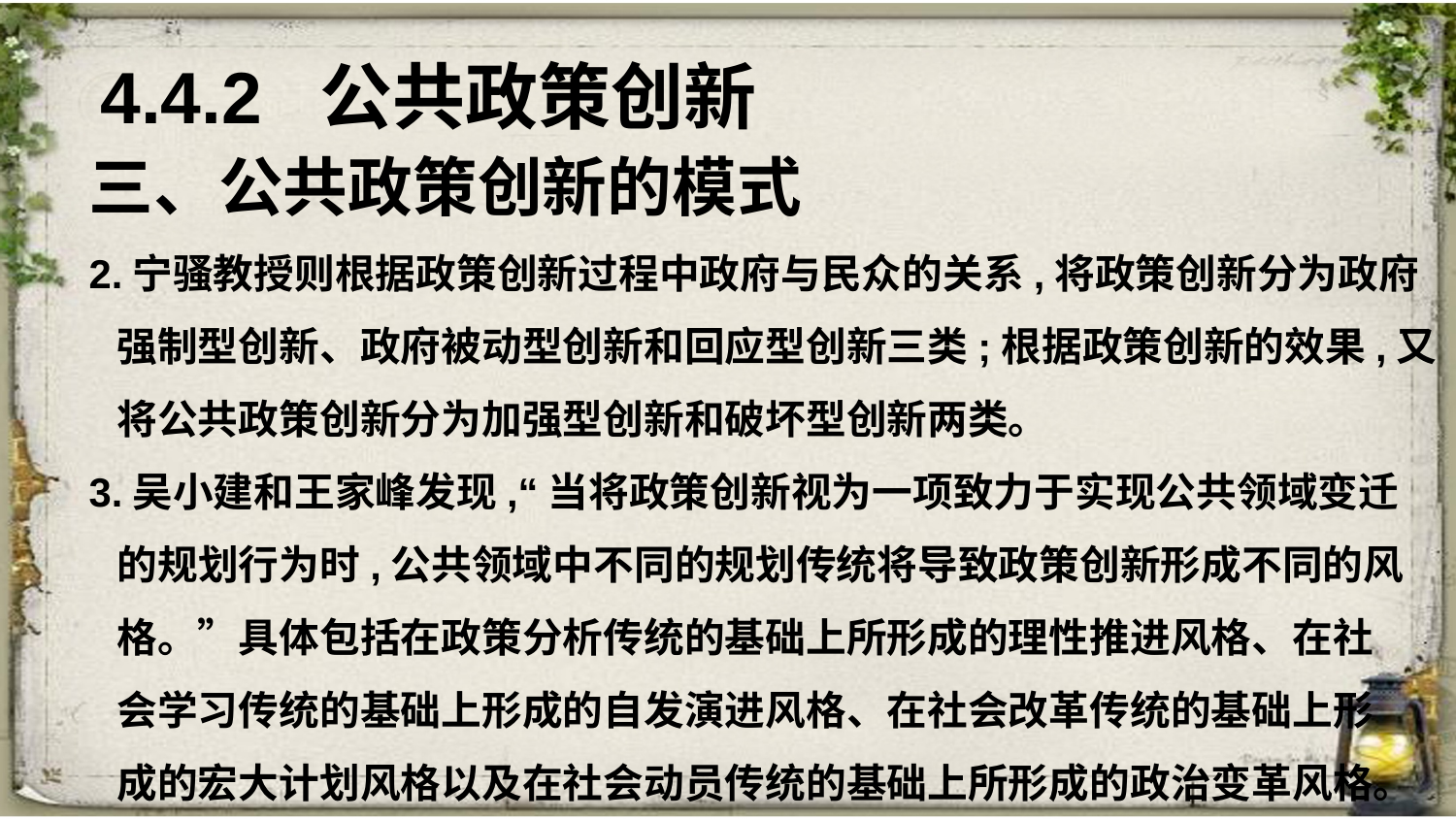

4.4.2  公共政策创新
三、公共政策创新的模式
2.宁骚教授则根据政策创新过程中政府与民众的关系,将政策创新分为政府
  强制型创新、政府被动型创新和回应型创新三类;根据政策创新的效果,又
  将公共政策创新分为加强型创新和破坏型创新两类。
3.吴小建和王家峰发现,“当将政策创新视为一项致力于实现公共领域变迁
  的规划行为时,公共领域中不同的规划传统将导致政策创新形成不同的风
  格。”具体包括在政策分析传统的基础上所形成的理性推进风格、在社
  会学习传统的基础上形成的自发演进风格、在社会改革传统的基础上形
  成的宏大计划风格以及在社会动员传统的基础上所形成的政治变革风格。